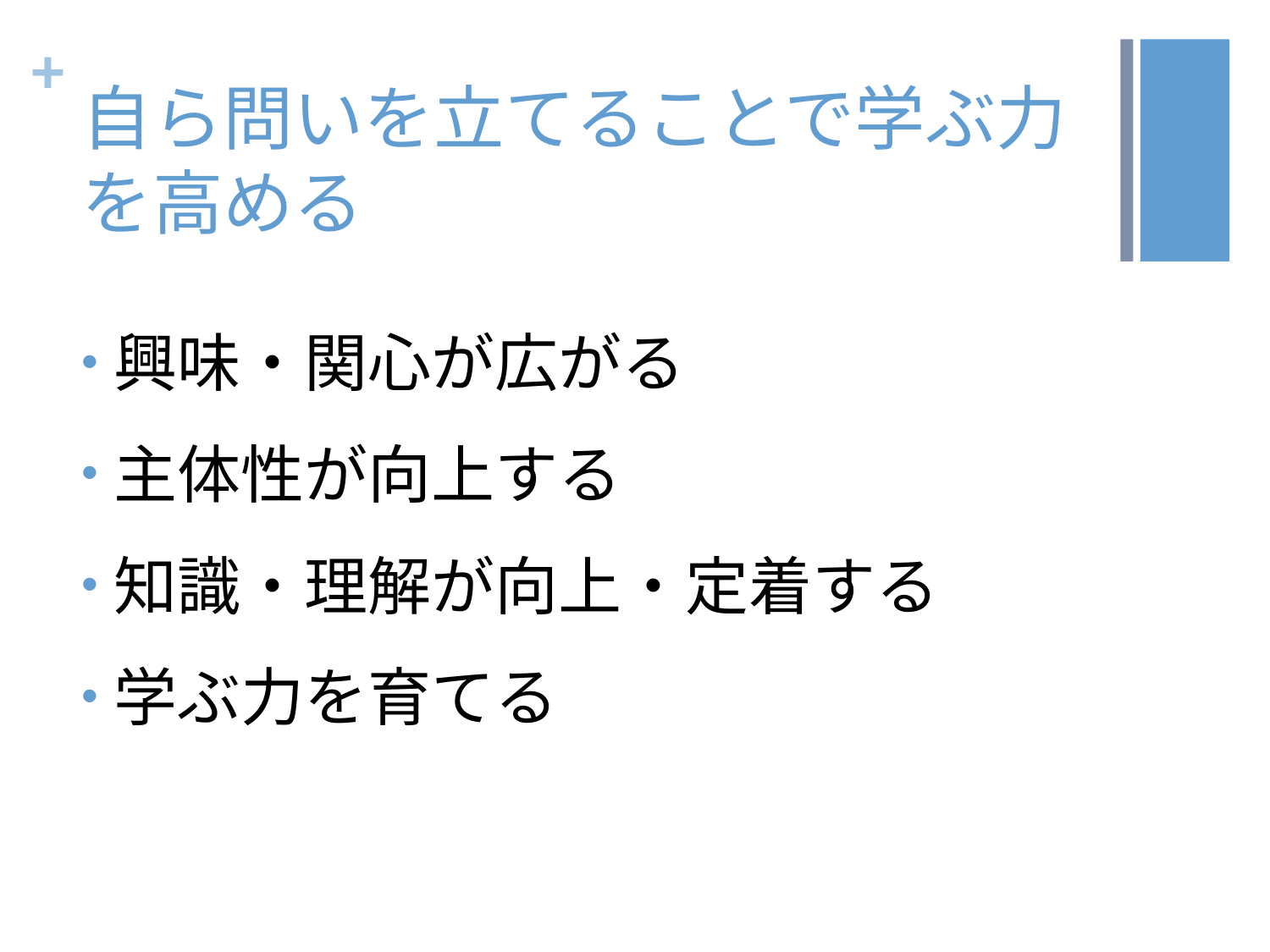

# 自ら問いを立てることで学ぶ力を高める
興味・関心が広がる
主体性が向上する
知識・理解が向上・定着する
学ぶ力を育てる